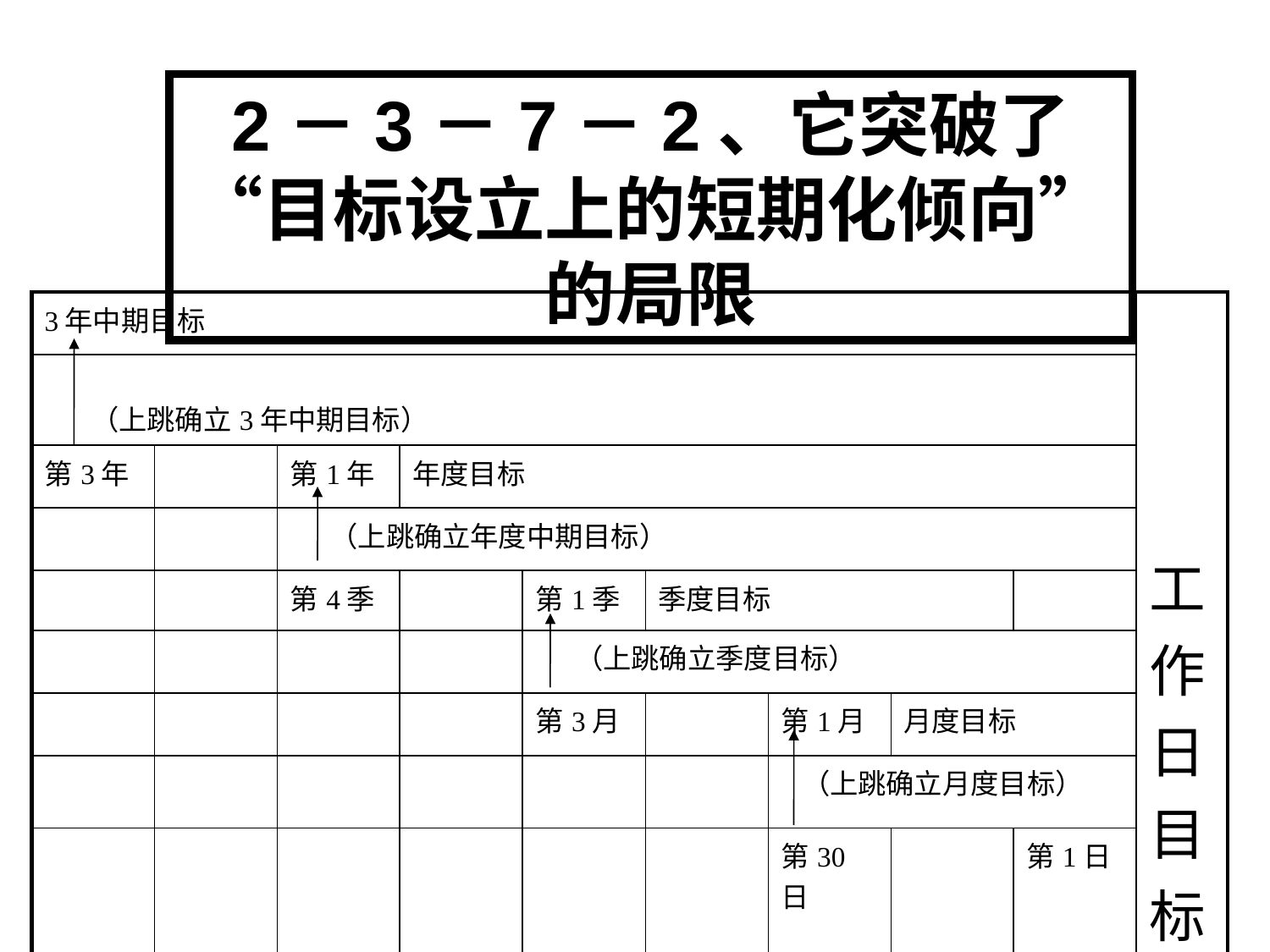

2－3－7－2、它突破了“目标设立上的短期化倾向”的局限
| 3年中期目标 |  |  |  |  |  |  |  |  | 工作日目标 |
| --- | --- | --- | --- | --- | --- | --- | --- | --- | --- |
| （上跳确立3年中期目标） |  |  |  |  |  |  |  |  |  |
| 第3年 |  | 第1年 | 年度目标 |  |  |  |  |  |  |
|  |  | （上跳确立年度中期目标） |  |  |  |  |  |  |  |
|  |  | 第4季 |  | 第1季 | 季度目标 |  |  |  |  |
|  |  |  |  | （上跳确立季度目标） |  |  |  |  |  |
|  |  |  |  | 第3月 |  | 第1月 | 月度目标 |  |  |
|  |  |  |  |  |  | （上跳确立月度目标） |  |  |  |
|  |  |  |  |  |  | 第30日 |  | 第1日 |  |